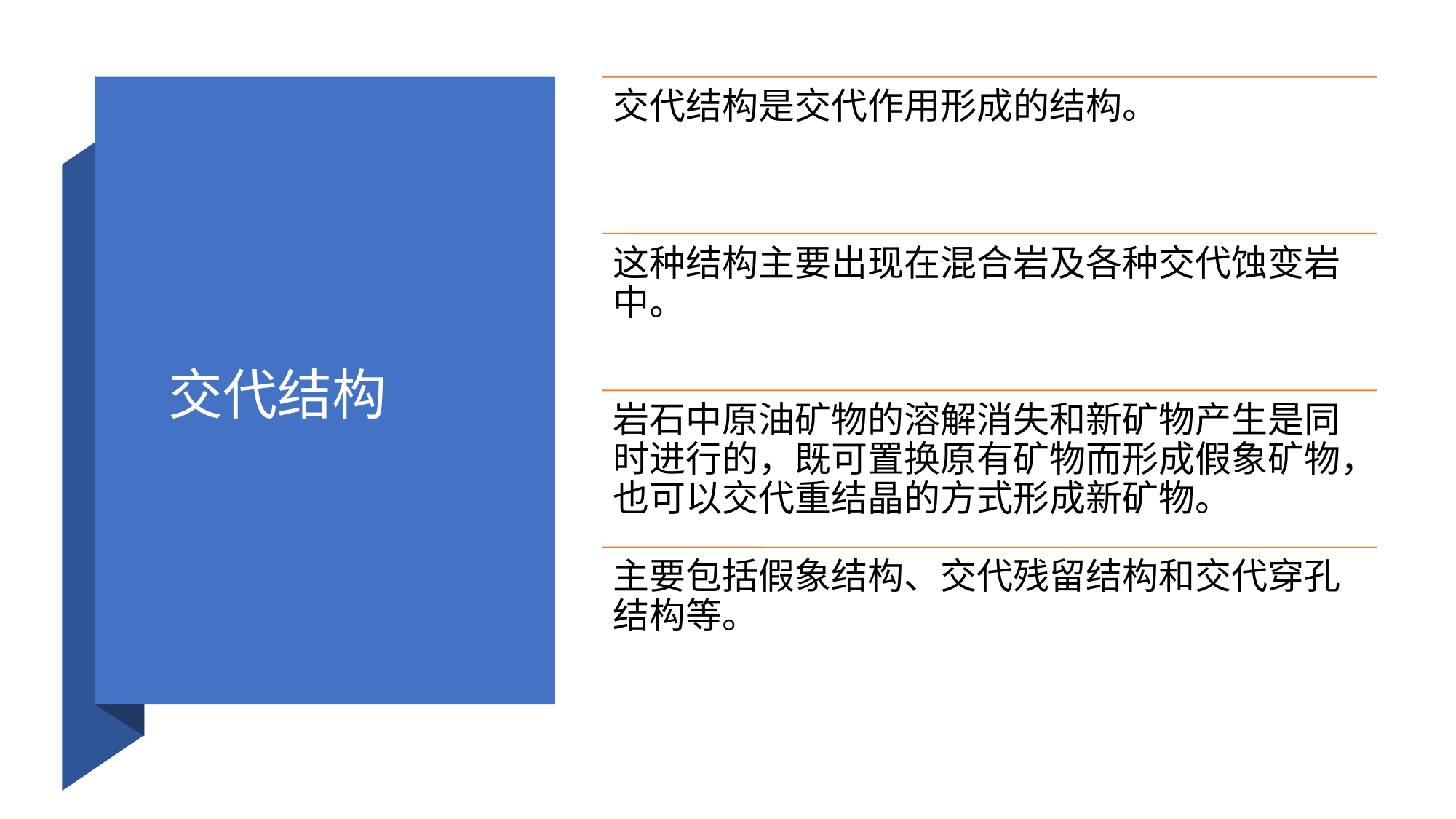

交代结构是交代作用形成的结构。
这种结构主要出现在混合岩及各种交代蚀变岩中。
岩石中原油矿物的溶解消失和新矿物产生是同时进行的，既可置换原有矿物而形成假象矿物，也可以交代重结晶的方式形成新矿物。
主要包括假象结构、交代残留结构和交代穿孔结构等。

# 交代结构